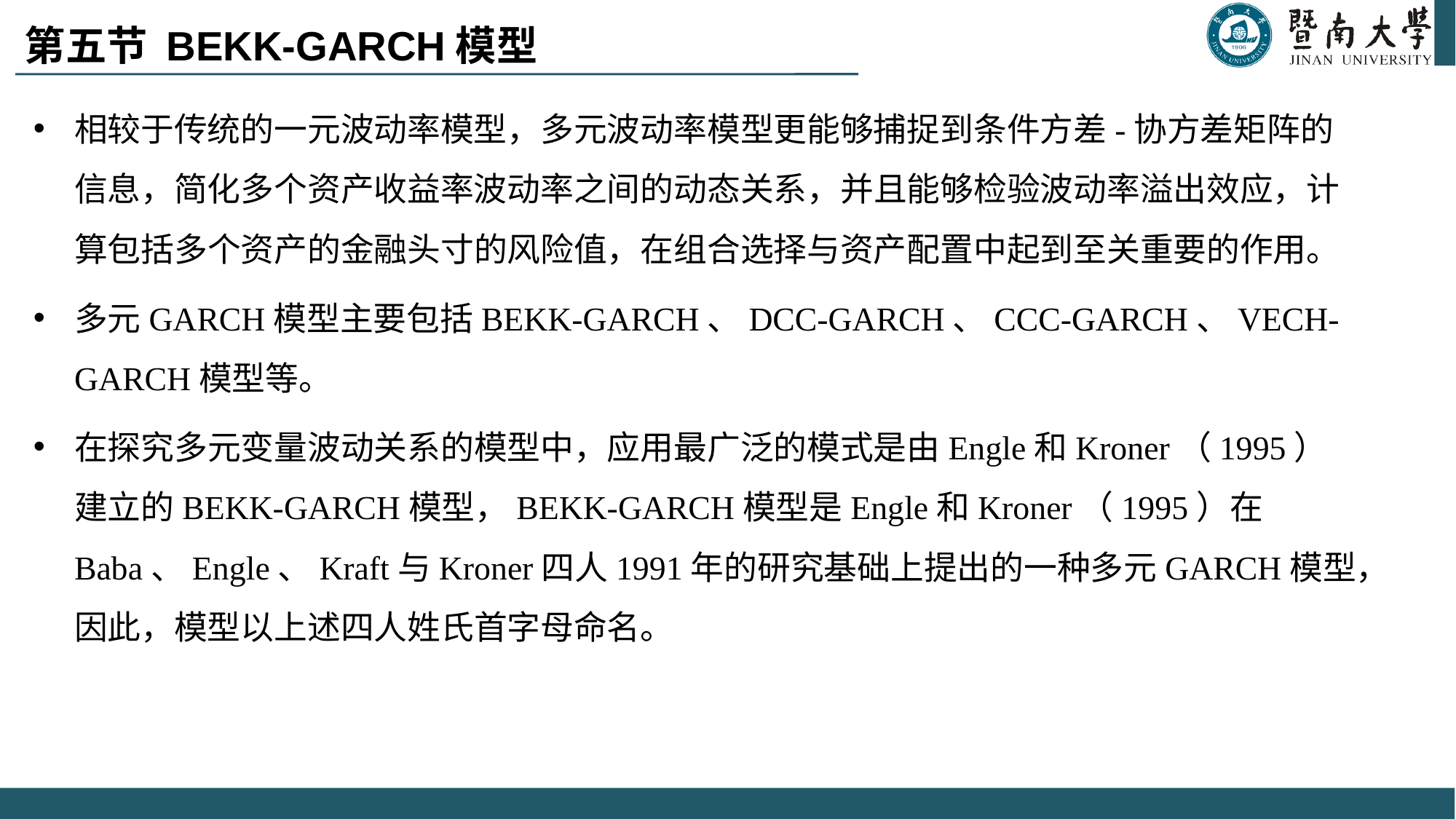

第五节 BEKK-GARCH模型
相较于传统的一元波动率模型，多元波动率模型更能够捕捉到条件方差-协方差矩阵的信息，简化多个资产收益率波动率之间的动态关系，并且能够检验波动率溢出效应，计算包括多个资产的金融头寸的风险值，在组合选择与资产配置中起到至关重要的作用。
多元GARCH模型主要包括BEKK-GARCH、DCC-GARCH、CCC-GARCH、VECH-GARCH模型等。
在探究多元变量波动关系的模型中，应用最广泛的模式是由Engle和Kroner（1995）建立的BEKK-GARCH模型，BEKK-GARCH模型是Engle和Kroner（1995）在Baba、Engle、Kraft与Kroner四人1991年的研究基础上提出的一种多元GARCH模型，因此，模型以上述四人姓氏首字母命名。